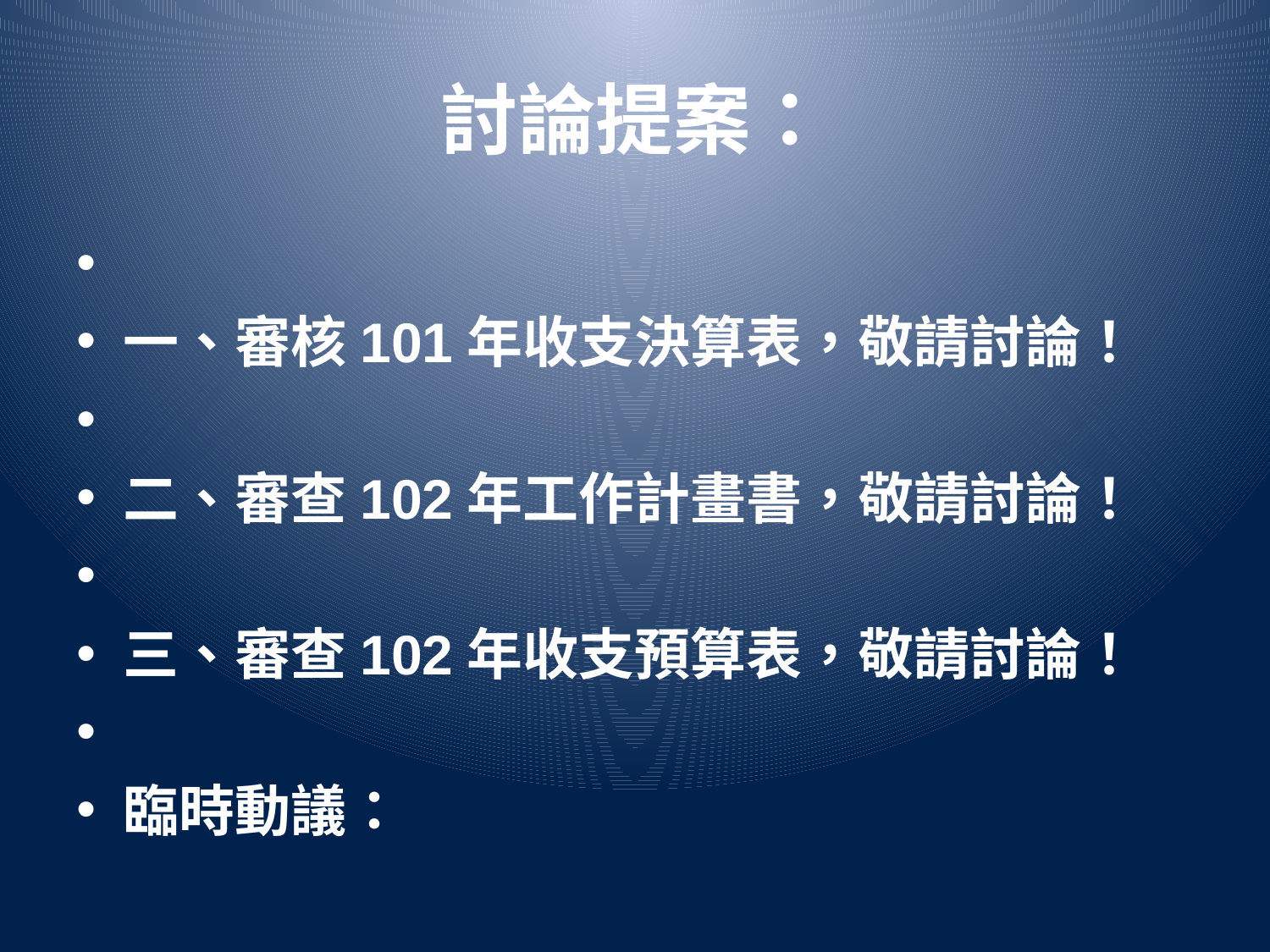

# 討論提案：

一、審核101年收支決算表，敬請討論！

二、審查102年工作計畫書，敬請討論！

三、審查102年收支預算表，敬請討論！

臨時動議：